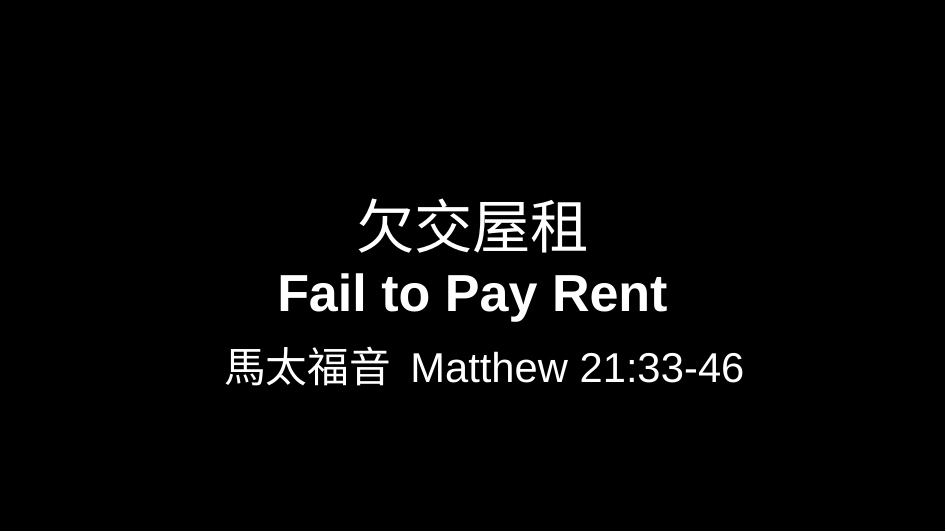

# 欠交屋租 Fail to Pay Rent
馬太福音 Matthew 21:33-46